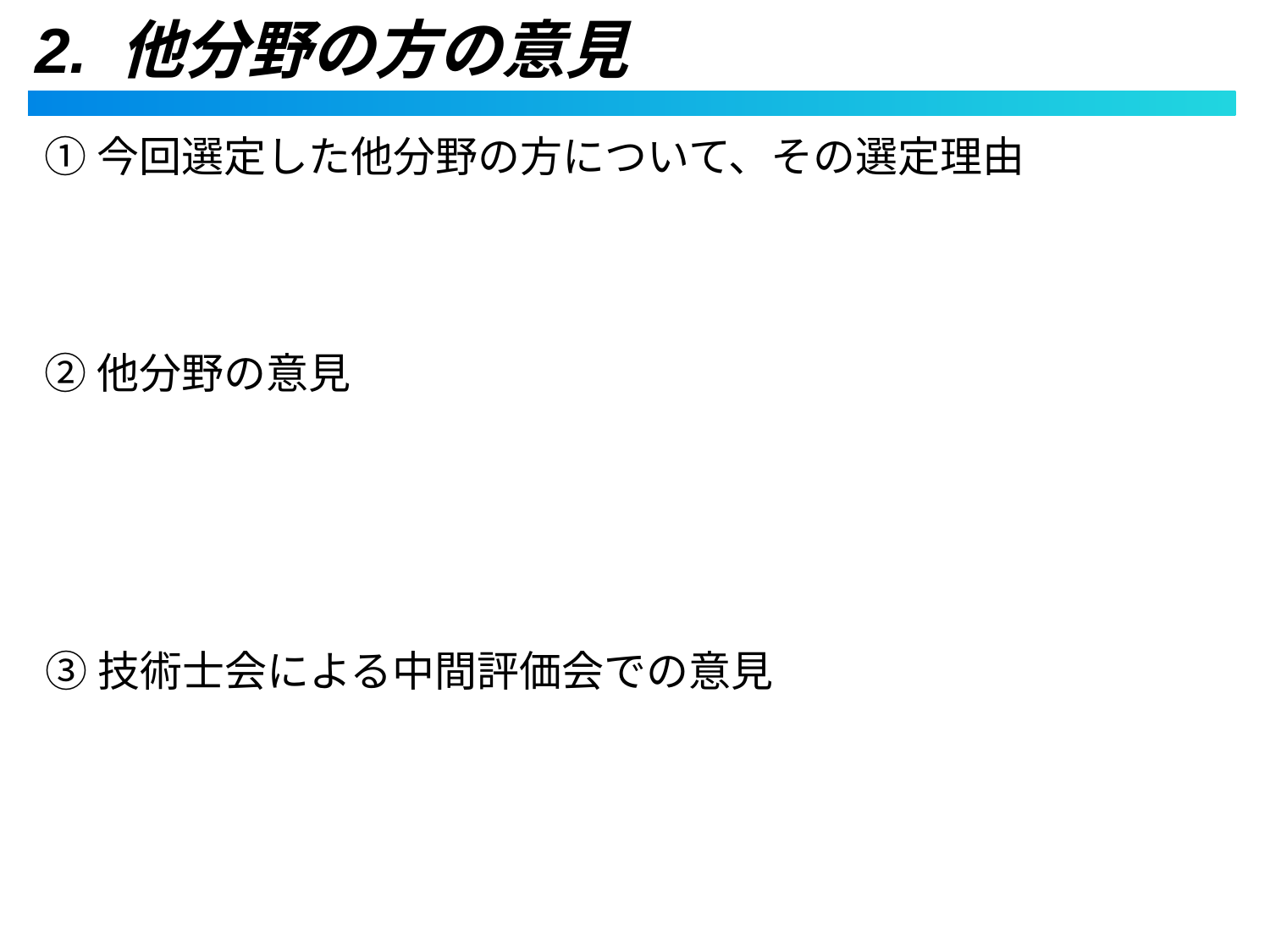

2. 他分野の方の意見

①今回選定した他分野の方について、その選定理由
②他分野の意見
③技術士会による中間評価会での意見